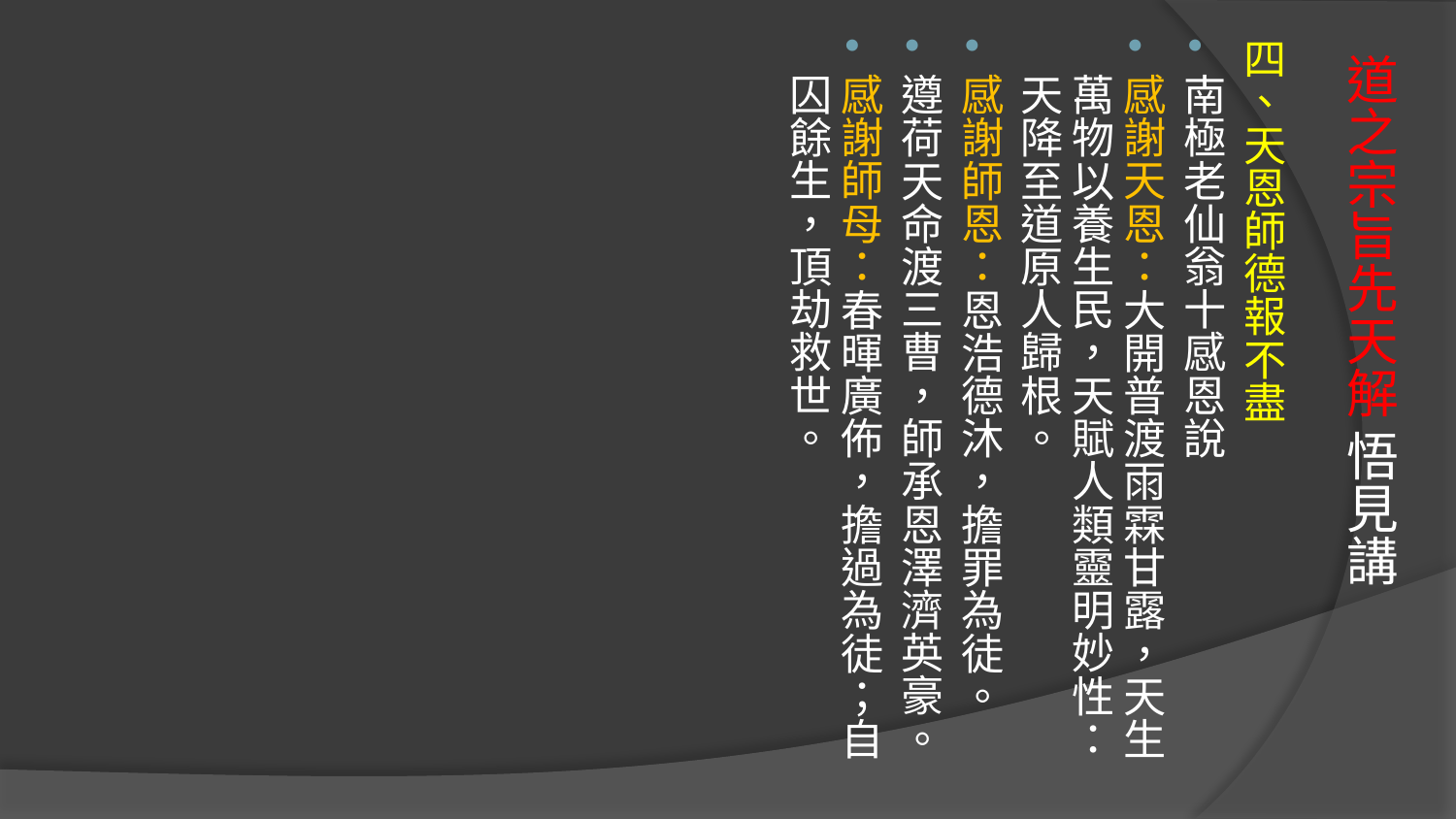

四、天恩師德報不盡
南極老仙翁十感恩說
感謝天恩：大開普渡雨霖甘露，天生萬物以養生民，天賦人類靈明妙性：天降至道原人歸根。
感謝師恩：恩浩德沐，擔罪為徒。
遵荷天命渡三曹，師承恩澤濟英豪。
感謝師母：春暉廣佈，擔過為徒；自囚餘生，頂劫救世。

# 道之宗旨先天解 悟見講